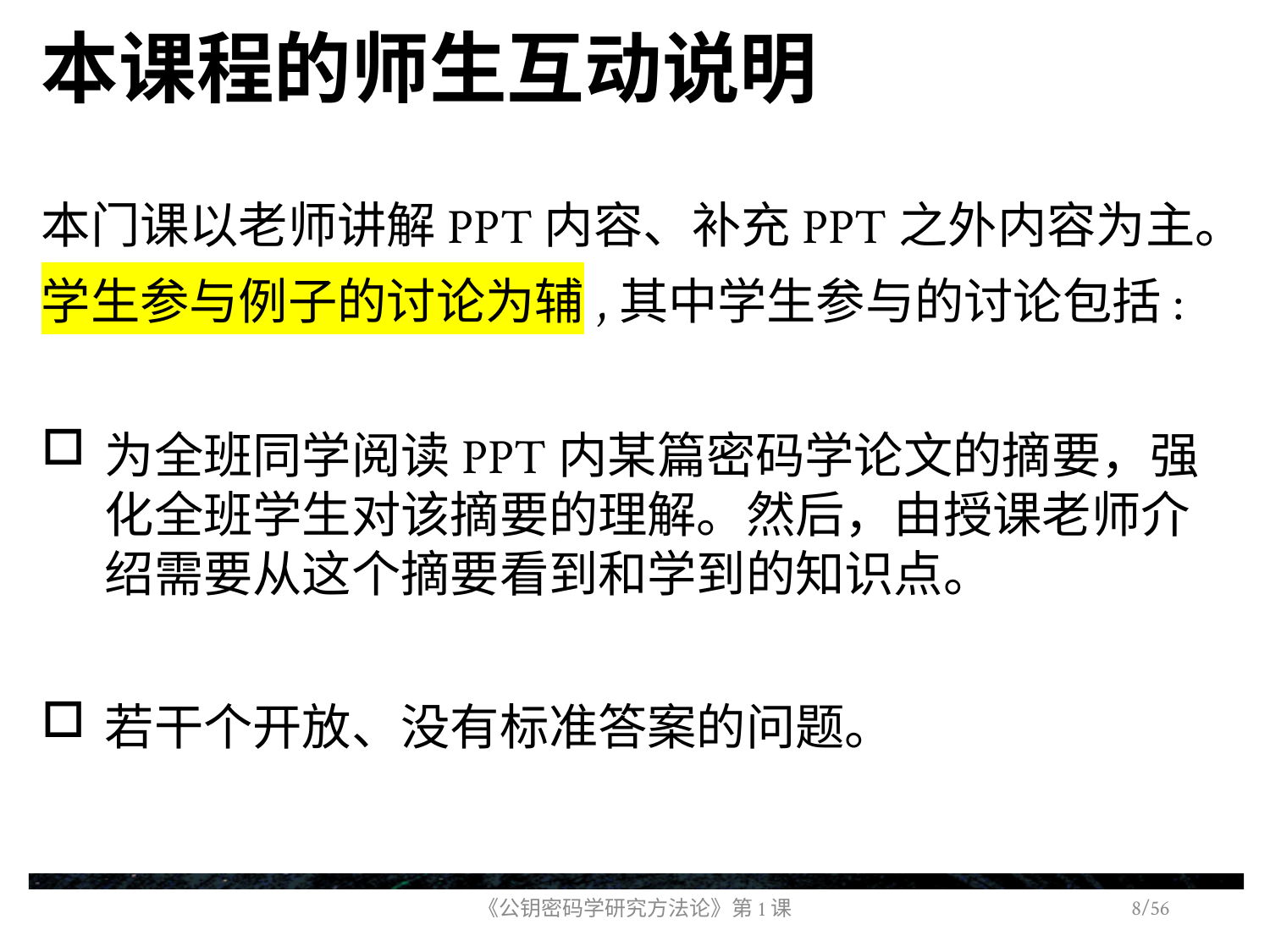

# 本课程的师生互动说明
本门课以老师讲解PPT内容、补充PPT之外内容为主。
学生参与例子的讨论为辅,其中学生参与的讨论包括:

为全班同学阅读PPT内某篇密码学论文的摘要，强化全班学生对该摘要的理解。然后，由授课老师介绍需要从这个摘要看到和学到的知识点。

若干个开放、没有标准答案的问题。
《公钥密码学研究方法论》第1课
8/56